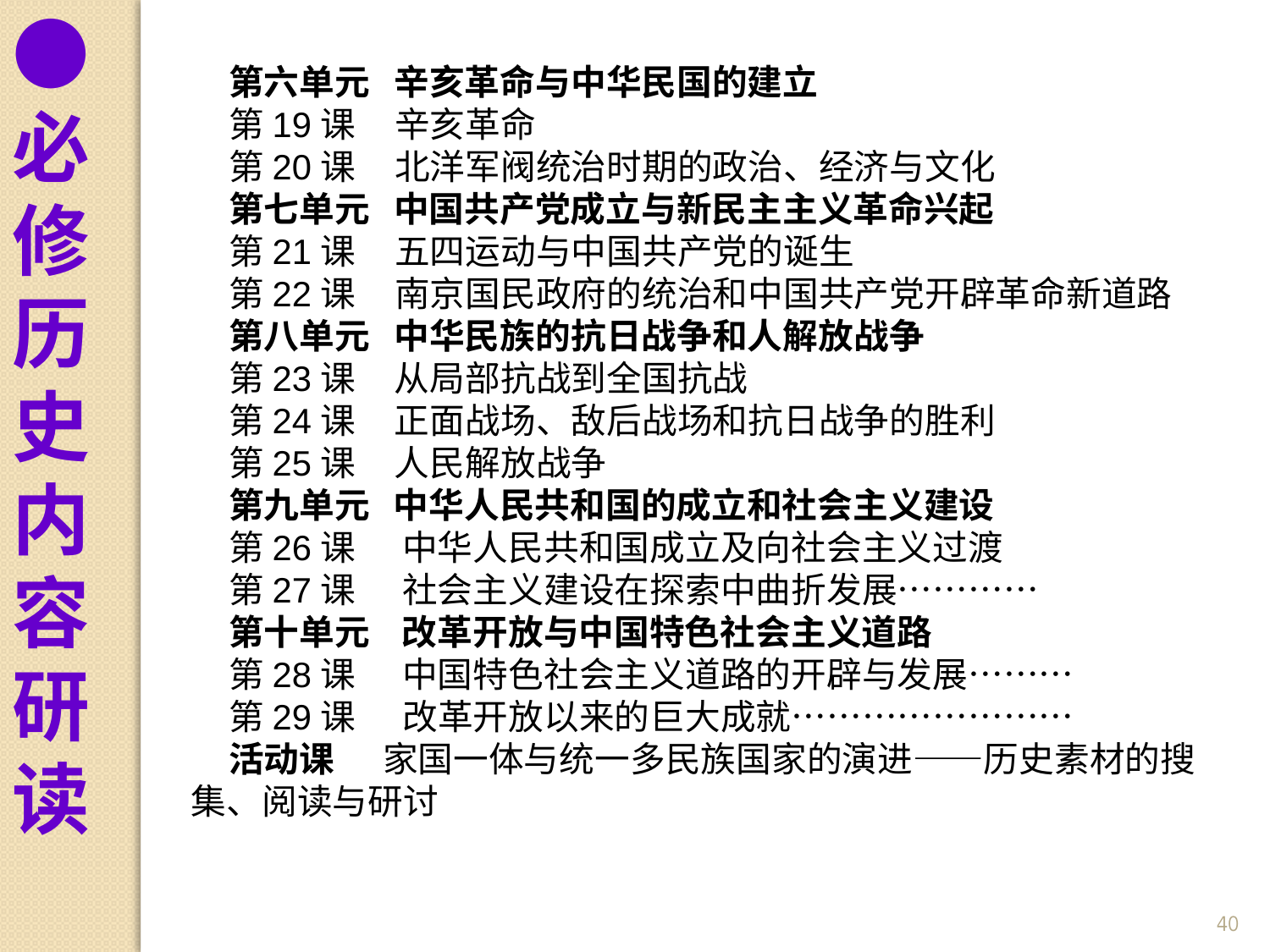

●必修历史内容研读
第六单元   辛亥革命与中华民国的建立
第19课     辛亥革命
第20课     北洋军阀统治时期的政治、经济与文化
第七单元   中国共产党成立与新民主主义革命兴起
第21课     五四运动与中国共产党的诞生
第22课     南京国民政府的统治和中国共产党开辟革命新道路
第八单元   中华民族的抗日战争和人解放战争
第23课     从局部抗战到全国抗战
第24课     正面战场、敌后战场和抗日战争的胜利
第25课     人民解放战争
第九单元   中华人民共和国的成立和社会主义建设
第26课      中华人民共和国成立及向社会主义过渡
第27课      社会主义建设在探索中曲折发展…………
第十单元    改革开放与中国特色社会主义道路
第28课      中国特色社会主义道路的开辟与发展………
第29课      改革开放以来的巨大成就……………………
活动课      家国一体与统一多民族国家的演进——历史素材的搜集、阅读与研讨
40